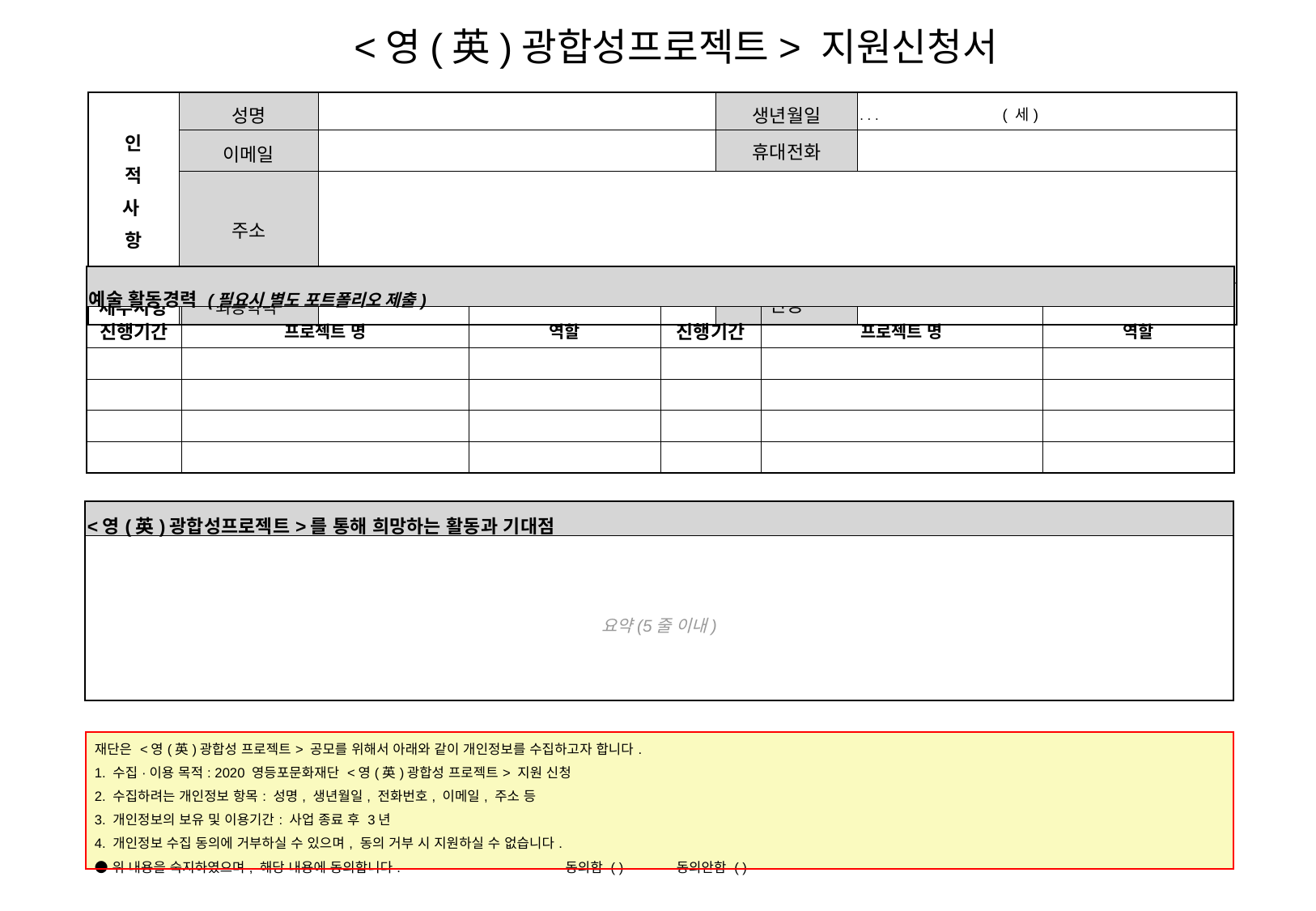

<영(英)광합성프로젝트> 지원신청서
| 인 적 사 항 | 성명 |  | 생년월일 | . . . ( 세) |
| --- | --- | --- | --- | --- |
|  | 이메일 |  | 휴대전화 |  |
|  | 주소 |  |  |  |
| 세부사항 | 최종학력 |  | 전공 |  |
| 예술 활동경력 (필요시 별도 포트폴리오 제출) |  |  |  |  |  |
| --- | --- | --- | --- | --- | --- |
| 진행기간 | 프로젝트 명 | 역할 | 진행기간 | 프로젝트 명 | 역할 |
|  |  |  |  |  |  |
|  |  |  |  |  |  |
|  |  |  |  |  |  |
|  |  |  |  |  |  |
| <영(英)광합성프로젝트>를 통해 희망하는 활동과 기대점 |
| --- |
| 요약(5줄 이내) |
| 재단은 <영(英)광합성 프로젝트> 공모를 위해서 아래와 같이 개인정보를 수집하고자 합니다. 1. 수집·이용 목적: 2020 영등포문화재단 <영(英)광합성 프로젝트> 지원 신청 2. 수집하려는 개인정보 항목: 성명, 생년월일, 전화번호, 이메일, 주소 등 3. 개인정보의 보유 및 이용기간: 사업 종료 후 3년 4. 개인정보 수집 동의에 거부하실 수 있으며, 동의 거부 시 지원하실 수 없습니다. ●위 내용을 숙지하였으며, 해당 내용에 동의합니다. 동의함 ( ) 동의안함 ( ) |
| --- |